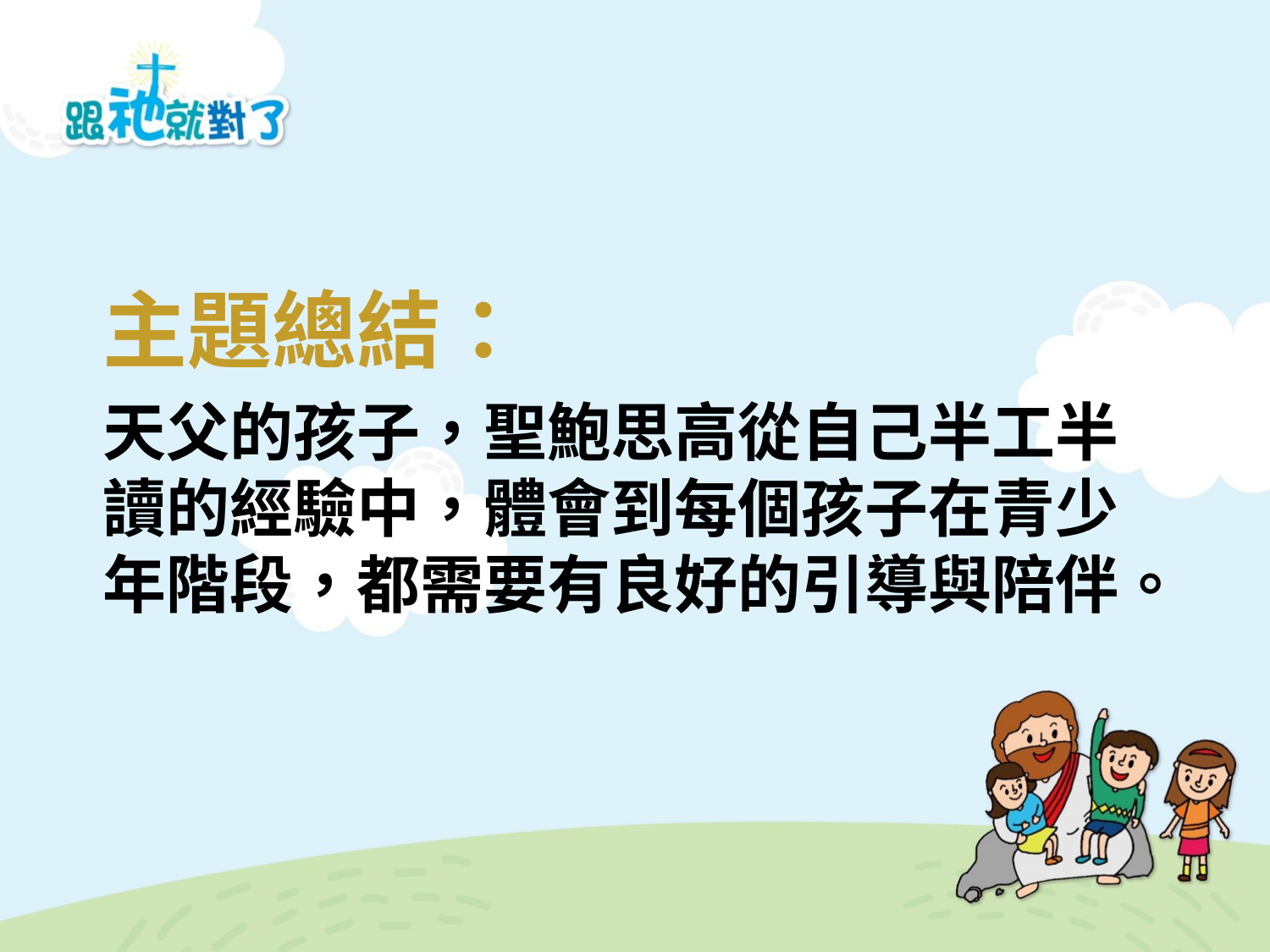

主題總結：
天父的孩子，聖鮑思高從自己半工半讀的經驗中，體會到每個孩子在青少年階段，都需要有良好的引導與陪伴。